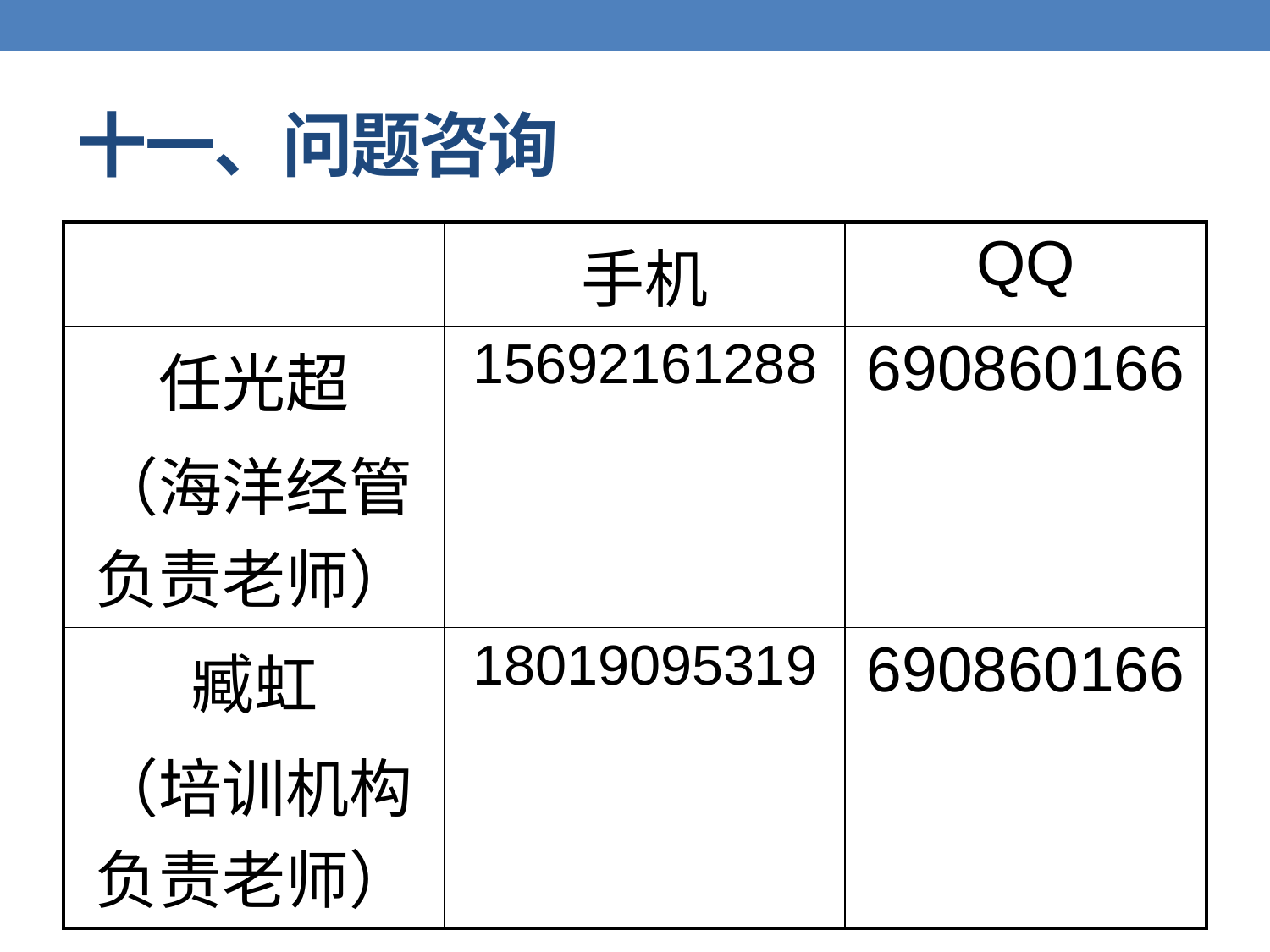

# 十一、问题咨询
|  | 手机 | QQ |
| --- | --- | --- |
| 任光超 （海洋经管负责老师） | 15692161288 | 690860166 |
| 臧虹 （培训机构负责老师） | 18019095319 | 690860166 |